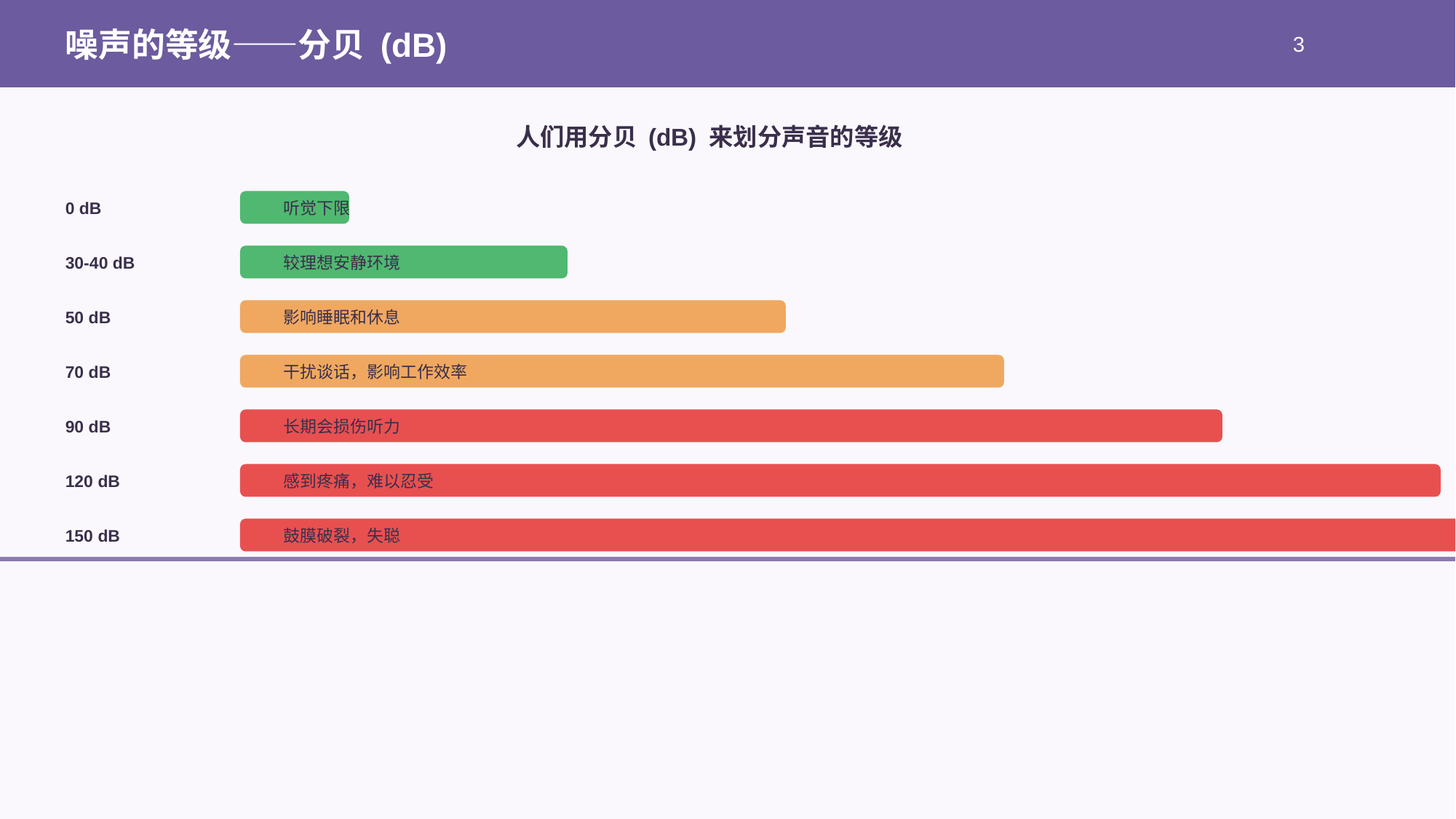

噪声的等级——分贝 (dB)
3
人们用分贝 (dB) 来划分声音的等级
0 dB
听觉下限

30-40 dB
较理想安静环境

50 dB
影响睡眠和休息

70 dB
干扰谈话，影响工作效率

90 dB
长期会损伤听力

120 dB
感到疼痛，难以忍受

150 dB
鼓膜破裂，失聪